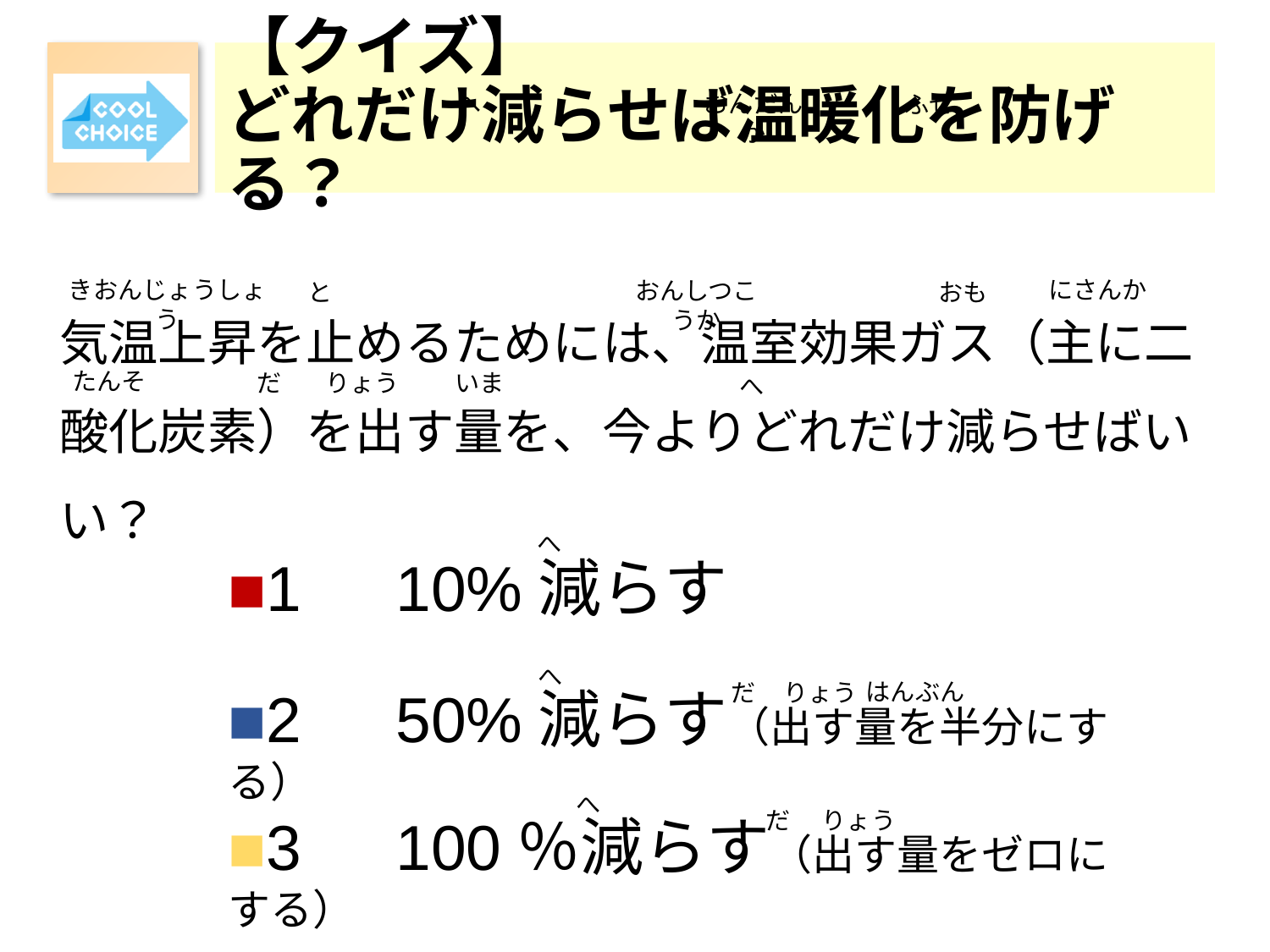

# 【クイズ】 どれだけ減らせば温暖化を防げる？
へ
おんだんか
ふせ
きおんじょうしょう
にさんか
おんしつこうか
おも
と
気温上昇を止めるためには、温室効果ガス（主に二酸化炭素）を出す量を、今よりどれだけ減らせばいい？
たんそ
だ
りょう
いま
へ
へ
■1　10%減らす
へ
はんぶん
だ
りょう
■2　50%減らす（出す量を半分にする）

へ
りょう
だ
■3　100％減らす（出す量をゼロにする）